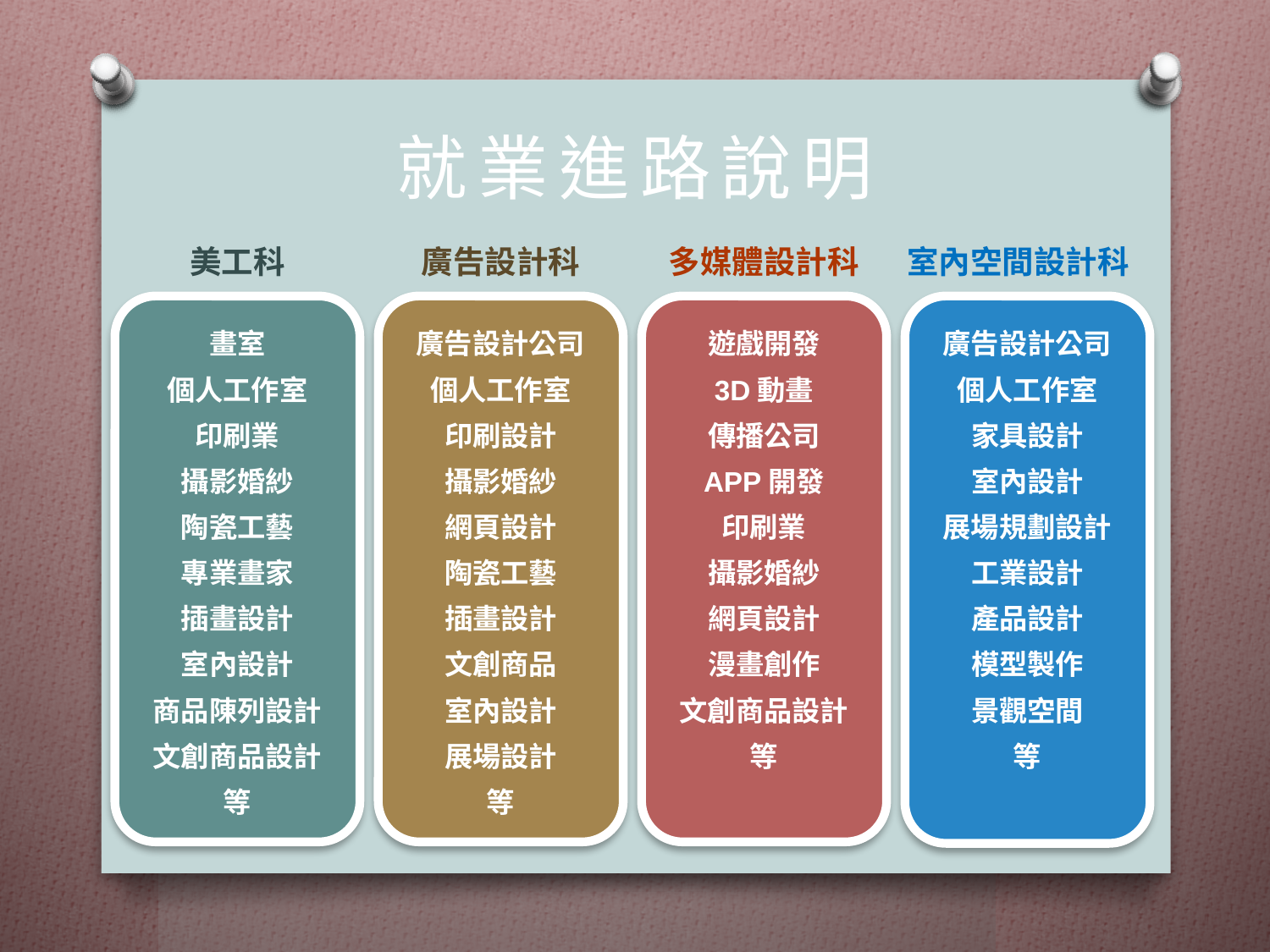

# 就業進路說明
美工科
廣告設計科
多媒體設計科
室內空間設計科
廣告設計公司個人工作室
家具設計
室內設計
展場規劃設計
工業設計
產品設計
模型製作
景觀空間
等

畫室
個人工作室
印刷業
攝影婚紗
陶瓷工藝
專業畫家
插畫設計
室內設計
商品陳列設計
文創商品設計等

廣告設計公司個人工作室
印刷設計
攝影婚紗
網頁設計
陶瓷工藝
插畫設計
文創商品
室內設計
展場設計
等

遊戲開發
3D動畫
傳播公司
APP開發
印刷業
攝影婚紗
網頁設計
漫畫創作
文創商品設計等